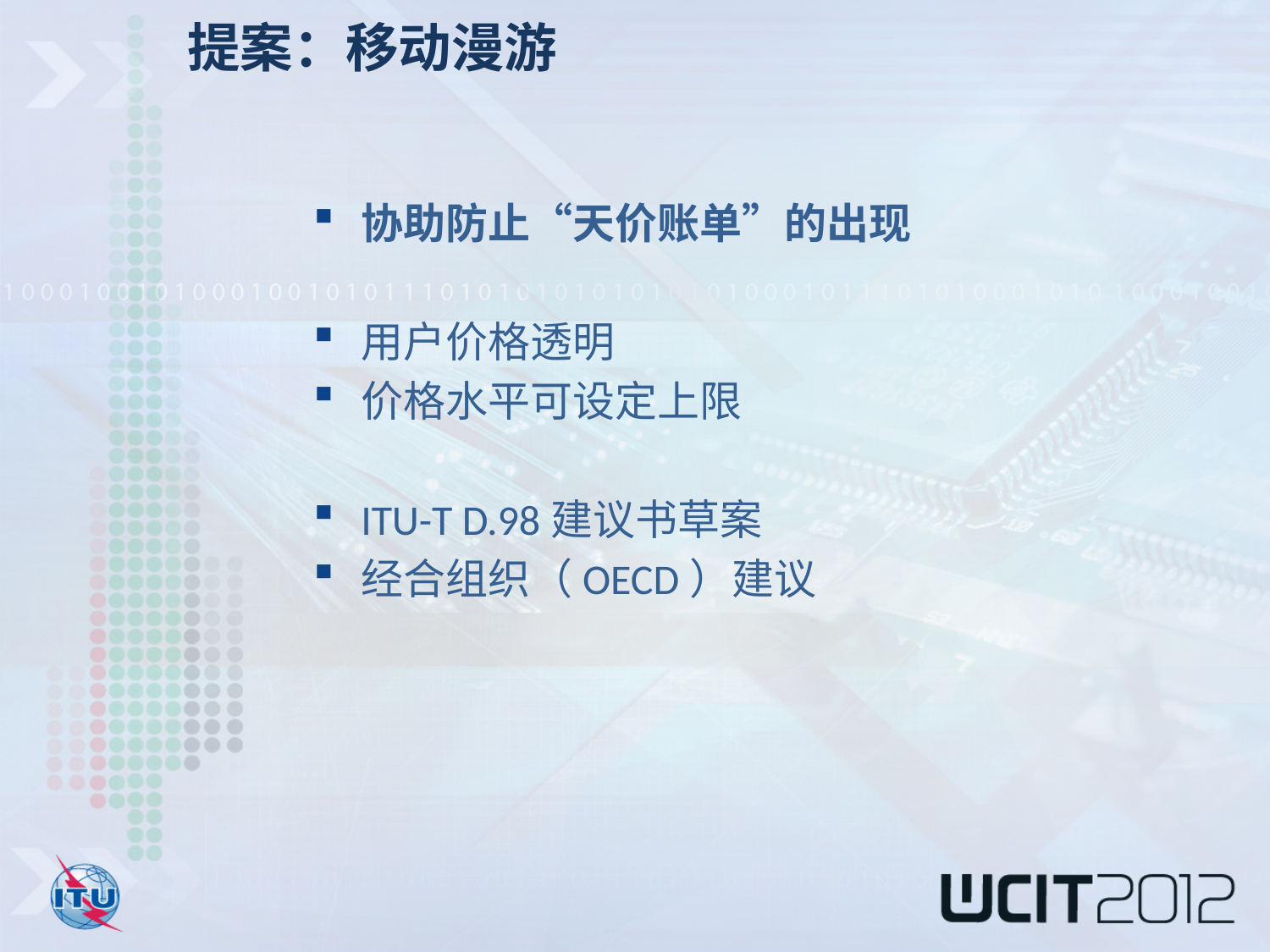

提案：移动漫游
协助防止“天价账单”的出现

用户价格透明
价格水平可设定上限

ITU-T D.98建议书草案
经合组织（OECD）建议